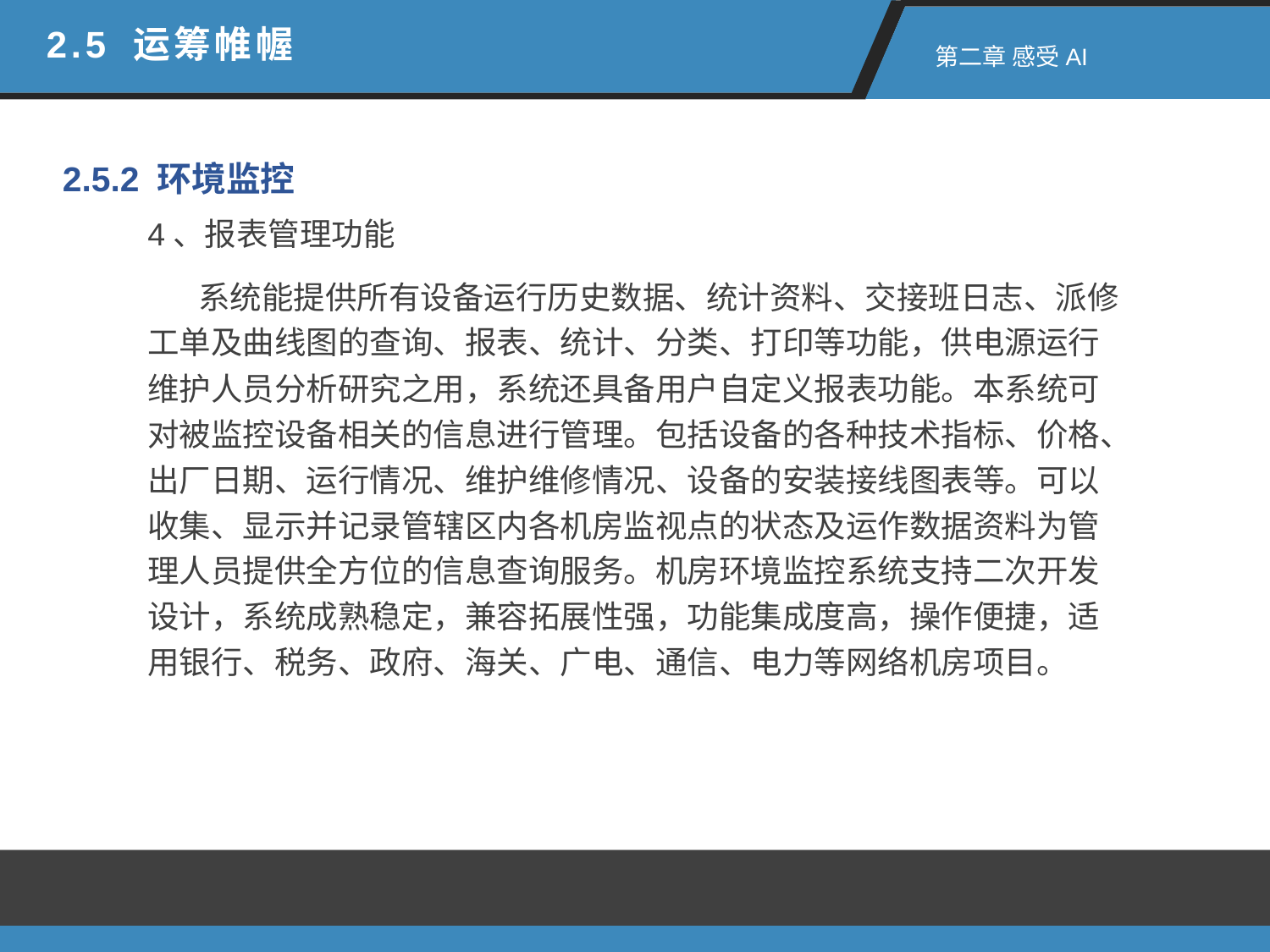

2.5 运筹帷幄
  第二章 感受AI
2.5.2 环境监控

4、报表管理功能
      系统能提供所有设备运行历史数据、统计资料、交接班日志、派修工单及曲线图的查询、报表、统计、分类、打印等功能，供电源运行维护人员分析研究之用，系统还具备用户自定义报表功能。本系统可对被监控设备相关的信息进行管理。包括设备的各种技术指标、价格、出厂日期、运行情况、维护维修情况、设备的安装接线图表等。可以收集、显示并记录管辖区内各机房监视点的状态及运作数据资料为管理人员提供全方位的信息查询服务。机房环境监控系统支持二次开发设计，系统成熟稳定，兼容拓展性强，功能集成度高，操作便捷，适用银行、税务、政府、海关、广电、通信、电力等网络机房项目。